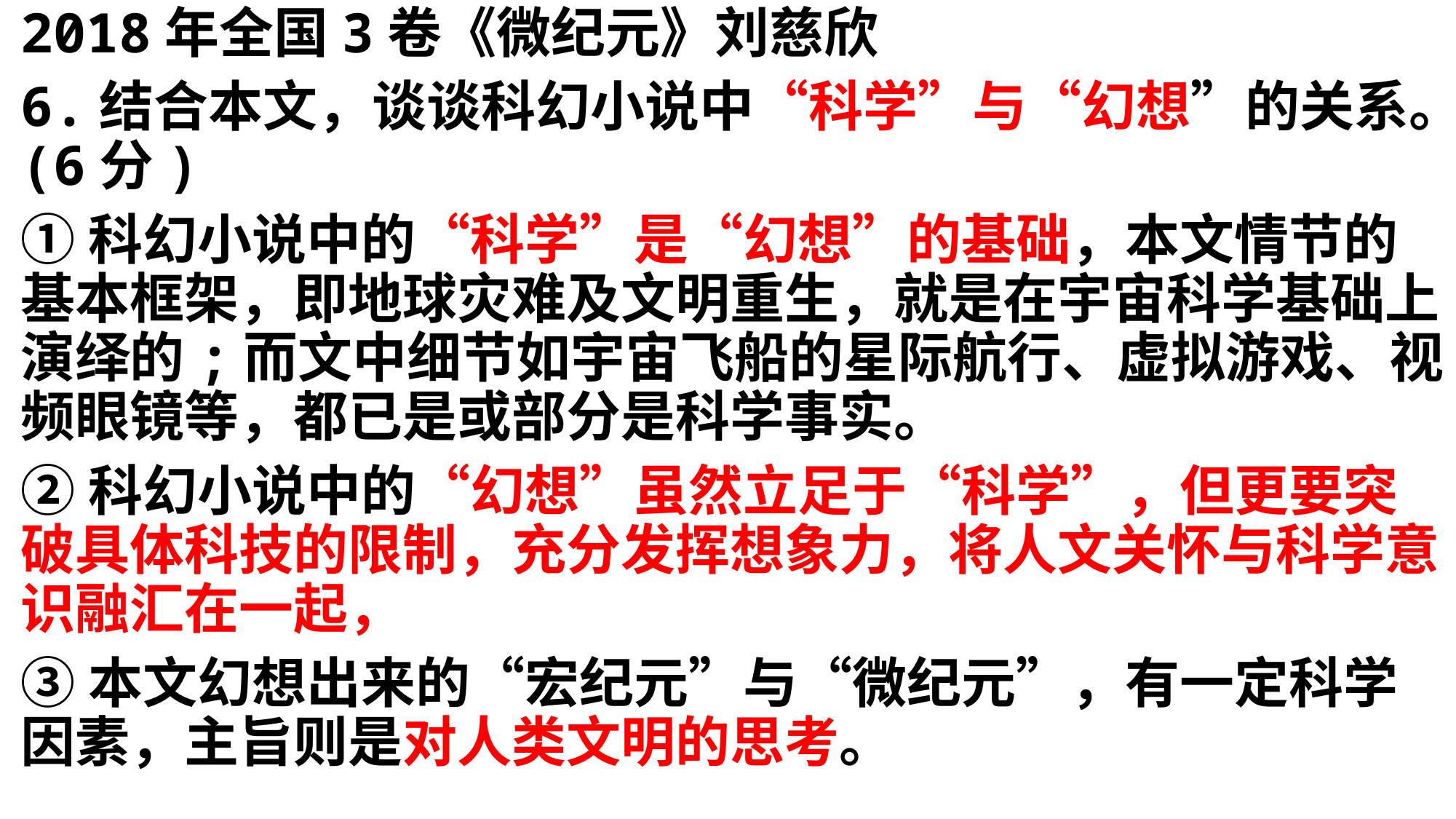

2018年全国3卷《微纪元》刘慈欣
6.结合本文，谈谈科幻小说中“科学”与“幻想”的关系。(6分)
①科幻小说中的“科学”是“幻想”的基础，本文情节的基本框架，即地球灾难及文明重生，就是在宇宙科学基础上演绎的;而文中细节如宇宙飞船的星际航行、虚拟游戏、视频眼镜等，都已是或部分是科学事实。
②科幻小说中的“幻想”虽然立足于“科学”，但更要突破具体科技的限制，充分发挥想象力，将人文关怀与科学意识融汇在一起，
③本文幻想出来的“宏纪元”与“微纪元”，有一定科学因素，主旨则是对人类文明的思考。